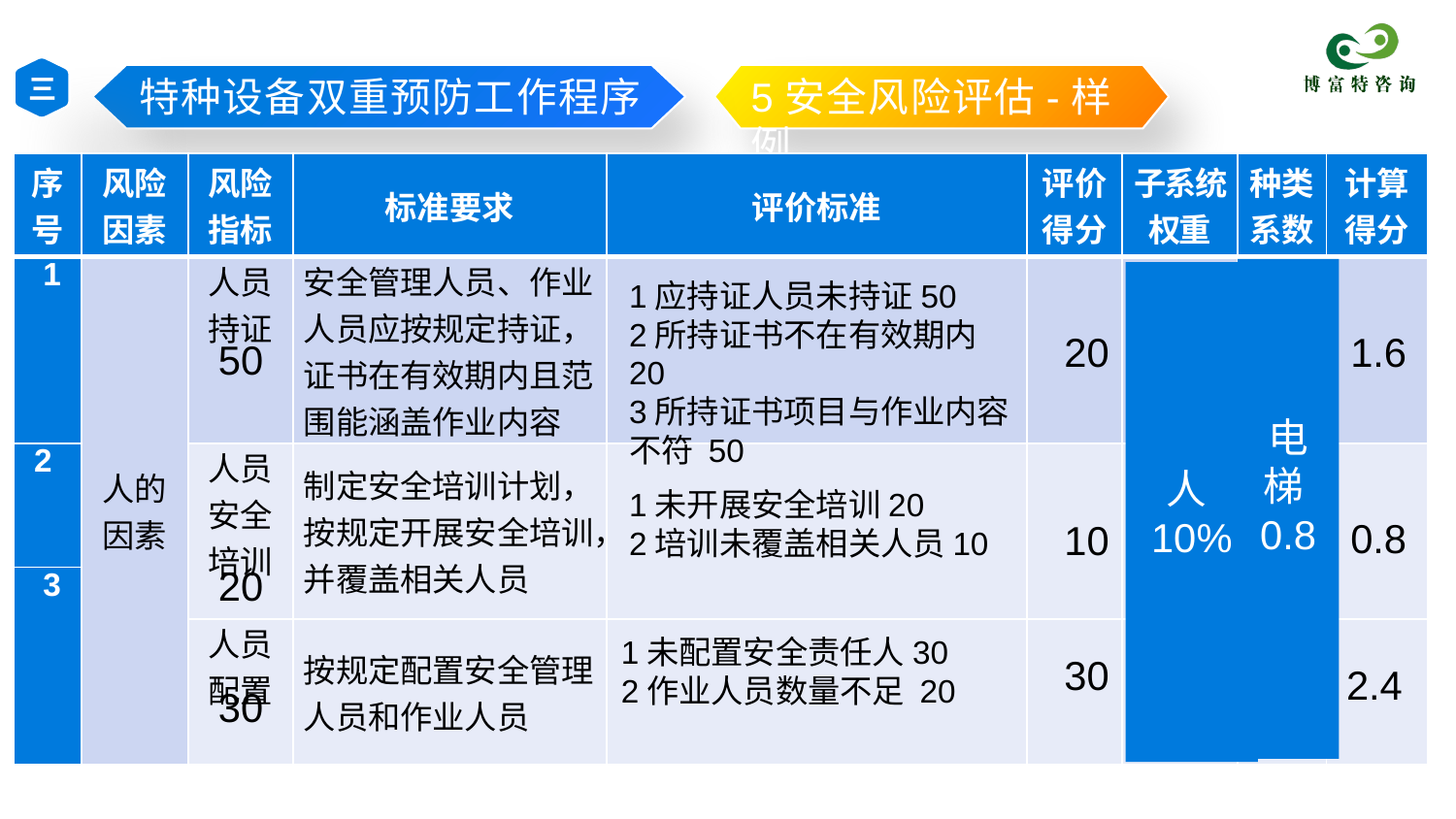

三

特种设备双重预防工作程序

5安全风险评估-样例
| 序号 | 风险因素 | 风险指标 | 标准要求 | 评价标准 | 评价得分 | 子系统权重 | 种类系数 | 计算得分 |
| --- | --- | --- | --- | --- | --- | --- | --- | --- |
| 1 | 人的因素 | 人员持证 | 安全管理人员、作业人员应按规定持证，证书在有效期内且范围能涵盖作业内容 |  |  | Wp | WK |  |
| 2 |  | 人员安全培训 | 制定安全培训计划，按规定开展安全培训，并覆盖相关人员 |  |  | Wp | WK |  |
| 3 |  |  |  |  |  |  |  |  |
|  |  | 人员配置 | 按规定配置安全管理人员和作业人员 |  |  | Wp | WK |  |

电梯0.8

人10%

1应持证人员未持证50
2所持证书不在有效期内20
3所持证书项目与作业内容不符 50
20
1.6
50
1未开展安全培训20
2培训未覆盖相关人员10
0.8
10
20
1未配置安全责任人30
2作业人员数量不足 20
30
2.4
30

66